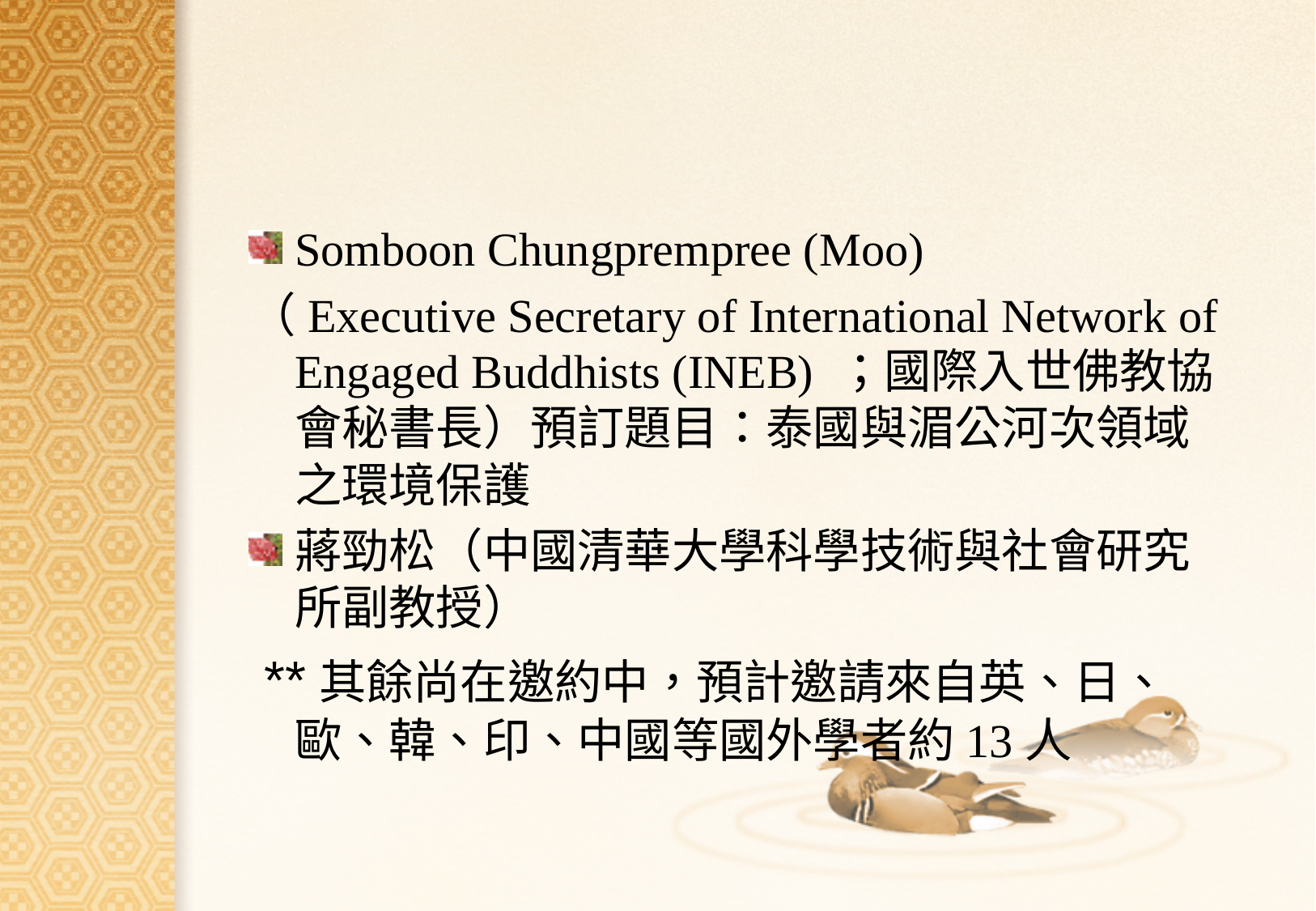

#
Somboon Chungprempree (Moo)
（Executive Secretary of International Network of Engaged Buddhists (INEB) ；國際入世佛教協會秘書長）預訂題目：泰國與湄公河次領域之環境保護
蔣勁松（中國清華大學科學技術與社會研究所副教授）
 **其餘尚在邀約中，預計邀請來自英、日、歐、韓、印、中國等國外學者約13人